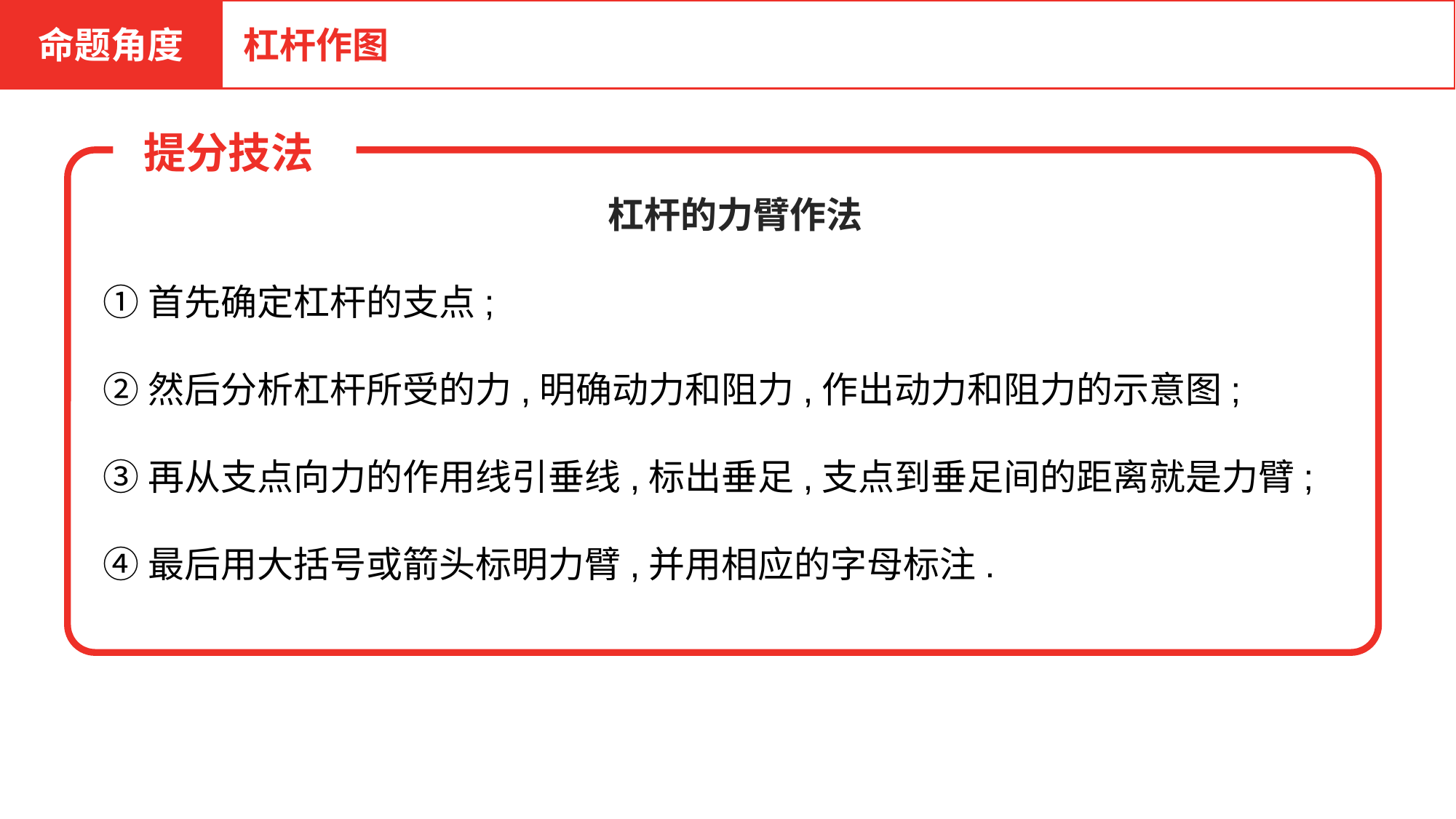

命题角度
杠杆作图
 提分技法

杠杆的力臂作法
①首先确定杠杆的支点;
②然后分析杠杆所受的力,明确动力和阻力,作出动力和阻力的示意图;
③再从支点向力的作用线引垂线,标出垂足,支点到垂足间的距离就是力臂;
④最后用大括号或箭头标明力臂,并用相应的字母标注.